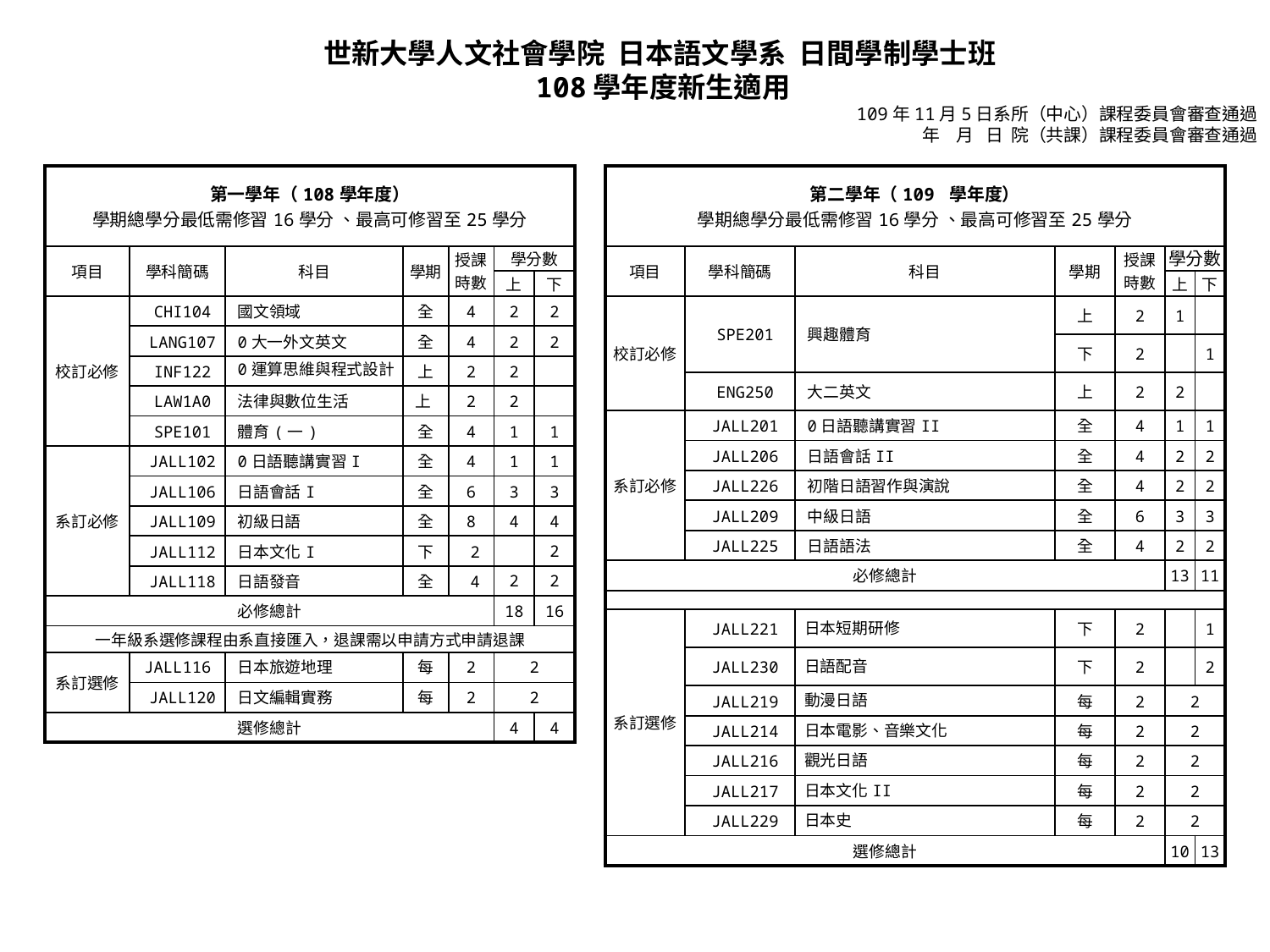

世新大學人文社會學院  日本語文學系  日間學制學士班
108學年度新生適用
109年11月5日系所（中心）課程委員會審查通過
年    月   日  院（共課）課程委員會審查通過
| 第一學年（108學年度） 學期總學分最低需修習16學分 、最高可修習至25學分 |  |  |  |  |  |  |
| --- | --- | --- | --- | --- | --- | --- |
| 項目 | 學科簡碼 | 科目 | 學期 | 授課時數 | 學分數 |  |
|  |  |  |  |  | 上 | 下 |
| 校訂必修 | CHI104 | 國文領域 | 全 | 4 | 2 | 2 |
|  | LANG107 | 0大一外文英文 | 全 | 4 | 2 | 2 |
|  | INF122 | 0運算思維與程式設計 | 上 | 2 | 2 |  |
|  | LAW1A0 | 法律與數位生活 | 上 | 2 | 2 |  |
|  | SPE101 | 體育(一) | 全 | 4 | 1 | 1 |
| 系訂必修 | JALL102 | 0日語聽講實習I | 全 | 4 | 1 | 1 |
|  | JALL106 | 日語會話I | 全 | 6 | 3 | 3 |
|  | JALL109 | 初級日語 | 全 | 8 | 4 | 4 |
|  | JALL112 | 日本文化I | 下 | 2 |  | 2 |
|  | JALL118 | 日語發音 | 全 | 4 | 2 | 2 |
| 必修總計 |  |  |  |  | 18 | 16 |
| 一年級系選修課程由系直接匯入，退課需以申請方式申請退課 |  |  |  |  |  |  |
| 系訂選修 | JALL116 | 日本旅遊地理 | 每 | 2 | 2 |  |
|  | JALL120 | 日文編輯實務 | 每 | 2 | 2 |  |
| 選修總計 |  |  |  |  | 4 | 4 |
| 第二學年（109 學年度） 學期總學分最低需修習16學分 、最高可修習至25學分 |  |  |  |  |  |  |
| --- | --- | --- | --- | --- | --- | --- |
| 項目 | 學科簡碼 | 科目 | 學期 | 授課時數 | 學分數 |  |
|  |  |  |  |  | 上 | 下 |
| 校訂必修 | SPE201 | 興趣體育 | 上 | 2 | 1 |  |
|  |  |  | 下 | 2 |  | 1 |
|  | ENG250 | 大二英文 | 上 | 2 | 2 |  |
| 系訂必修 | JALL201 | 0日語聽講實習II | 全 | 4 | 1 | 1 |
|  | JALL206 | 日語會話II | 全 | 4 | 2 | 2 |
|  | JALL226 | 初階日語習作與演說 | 全 | 4 | 2 | 2 |
|  | JALL209 | 中級日語 | 全 | 6 | 3 | 3 |
|  | JALL225 | 日語語法 | 全 | 4 | 2 | 2 |
| 必修總計 |  |  |  |  | 13 | 11 |
|  |  |  |  |  |  |  |
| 系訂選修 | JALL221 | 日本短期研修 | 下 | 2 |  | 1 |
|  | JALL230 | 日語配音 | 下 | 2 |  | 2 |
|  | JALL219 | 動漫日語 | 每 | 2 | 2 |  |
|  | JALL214 | 日本電影、音樂文化 | 每 | 2 | 2 |  |
|  | JALL216 | 觀光日語 | 每 | 2 | 2 |  |
|  | JALL217 | 日本文化II | 每 | 2 | 2 |  |
|  | JALL229 | 日本史 | 每 | 2 | 2 |  |
| 選修總計 |  |  |  |  | 10 | 13 |